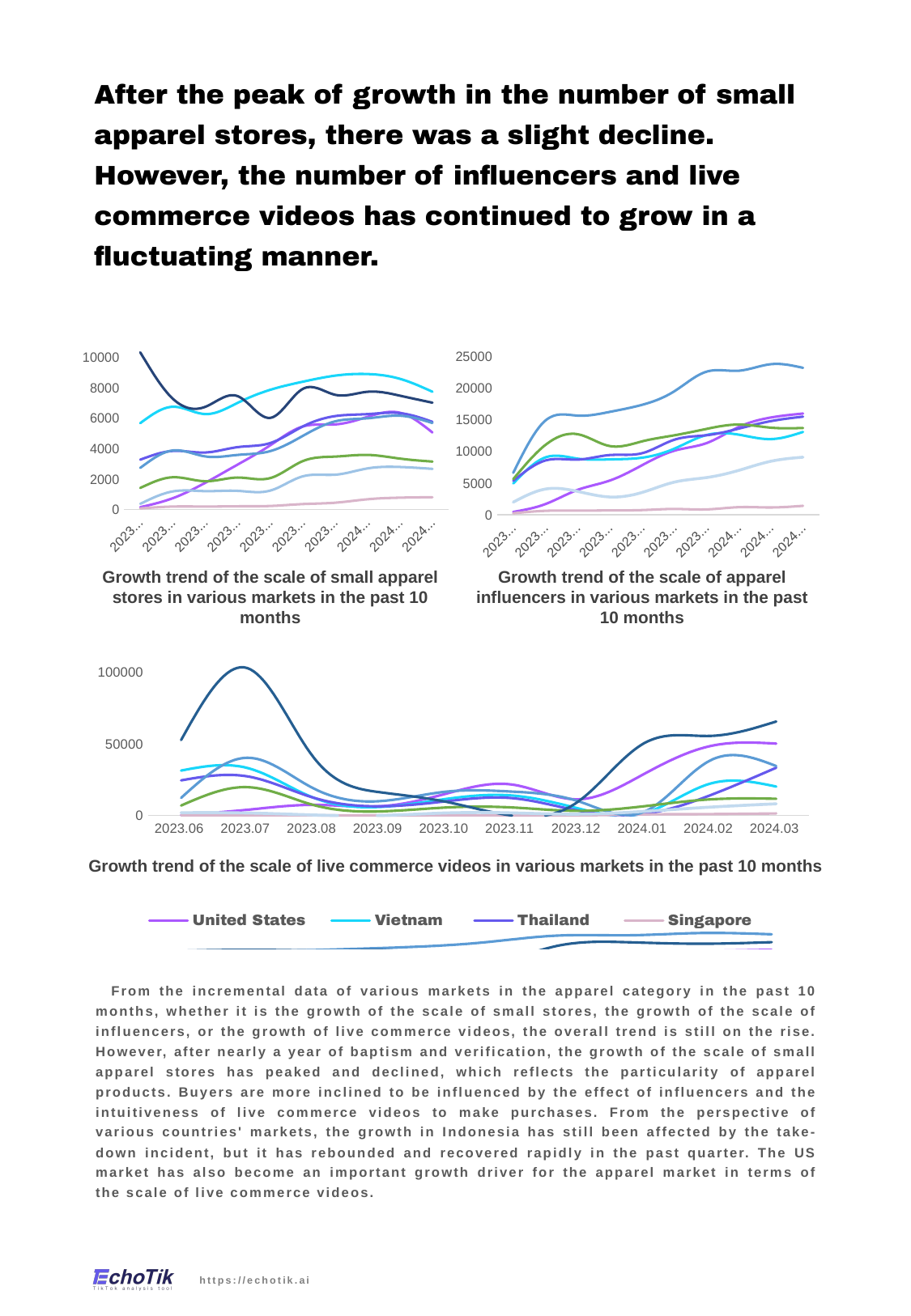

After the peak of growth in the number of small apparel stores, there was a slight decline.
However, the number of influencers and live commerce videos has continued to grow in a fluctuating manner.

### Chart

| Category | 美国 | 越南 | 泰国 | 新加坡 | 菲律宾 | 马来 | 印尼 | 英国 |
|---|---|---|---|---|---|---|---|---|
| 2023.06 | 155.0 | 5667.0 | 3268.0 | 73.0 | 2729.0 | 1413.0 | 10307.0 | 373.0 |
| 2023.07 | 742.0 | 6739.0 | 3839.0 | 195.0 | 3872.0 | 2115.0 | 7270.0 | 1187.0 |
| 2023.08 | 1751.0 | 6261.0 | 3739.0 | 196.0 | 3481.0 | 1855.0 | 6735.0 | 1206.0 |
| 2023.09 | 2948.0 | 6996.0 | 4091.0 | 213.0 | 3581.0 | 2096.0 | 7435.0 | 1224.0 |
| 2023.1 | 4207.0 | 7849.0 | 4359.0 | 233.0 | 3827.0 | 2060.0 | 6010.0 | 1240.0 |
| 2023.11 | 5441.0 | 8379.0 | 5441.0 | 358.0 | 4823.0 | 3169.0 | 7903.0 | 2173.0 |
| 2023.12 | 5581.0 | 8779.0 | 6127.0 | 446.0 | 5781.0 | 3470.0 | 7525.0 | 2282.0 |
| 2024.01 | 6077.0 | 8885.0 | 6258.0 | 673.0 | 5983.0 | 3581.0 | 7722.0 | 2696.0 |
| 2024.02 | 6347.0 | 8570.0 | 6322.0 | 778.0 | 6151.0 | 3338.0 | 7465.0 | 2789.0 |
| 2024.03 | 5053.0 | 7724.0 | 5751.0 | 808.0 | 5674.0 | 3144.0 | 7006.0 | 2666.0 |

### Chart

| Category | 美国 | 越南 | 泰国 | 新加坡 | 菲律宾 | 马来 | 印尼 | 英国 |
|---|---|---|---|---|---|---|---|---|
| 2023.06 | 472.0 | 4938.0 | 5359.0 | 254.0 | 6610.0 | 5623.0 | 14654.0 | 2006.0 |
| 2023.07 | 1703.0 | 9042.0 | 8554.0 | 641.0 | 14847.0 | 11007.0 | 15690.0 | 4060.0 |
| 2023.08 | 3932.0 | 8845.0 | 8693.0 | 665.0 | 15617.0 | 12694.0 | 15882.0 | 3693.0 |
| 2023.09 | 5402.0 | 8730.0 | 9413.0 | 704.0 | 16209.0 | 10825.0 | 15630.0 | 2816.0 |
| 2023.1 | 7808.0 | 8993.0 | 9697.0 | 755.0 | 17315.0 | 11567.0 | 14666.0 | 3527.0 |
| 2023.11 | 10087.0 | 10407.0 | 11821.0 | 933.0 | 19436.0 | 12518.0 | 9841.0 | 5148.0 |
| 2023.12 | 11289.0 | 12563.0 | 12532.0 | 862.0 | 22526.0 | 13529.0 | 17732.0 | 5868.0 |
| 2024.01 | 13826.0 | 12627.0 | 13569.0 | 1211.0 | 22677.0 | 14212.0 | 19441.0 | 6995.0 |
| 2024.02 | 15320.0 | 11925.0 | 14751.0 | 1168.0 | 23705.0 | 13723.0 | 18762.0 | 8432.0 |
| 2024.03 | 15945.0 | 13053.0 | 15454.0 | 1428.0 | 23133.0 | 13672.0 | 19474.0 | 9072.0 |
Growth trend of the scale of small apparel stores in various markets in the past 10 months
Growth trend of the scale of apparel influencers in various markets in the past 10 months

### Chart

| Category | 美国 | 越南 | 泰国 | 新加坡 | 菲律宾 | 马来 | 印尼 | 英国 |
|---|---|---|---|---|---|---|---|---|
| 2023.06 | 301.0 | 31323.0 | 24489.0 | 222.0 | 12269.0 | 6956.0 | 52567.0 | 1975.0 |
| 2023.07 | 3990.0 | 33150.0 | 27281.0 | 258.0 | 40217.0 | 19766.0 | 102738.0 | 1780.0 |
| 2023.08 | 7419.0 | 12452.0 | 12446.0 | 110.0 | 18945.0 | 7361.0 | 40683.0 | 397.0 |
| 2023.09 | 6408.0 | 5956.0 | 6415.0 | 43.0 | 10006.0 | 2848.0 | 16252.0 | 35.0 |
| 2023.1 | 15104.0 | 11489.0 | 9871.0 | 121.0 | 16581.0 | 5564.0 | 9625.0 | 1771.0 |
| 2023.11 | 21597.0 | 13951.0 | 12123.0 | 79.0 | 16673.0 | 5625.0 | 29.0 | 1830.0 |
| 2023.12 | 11281.0 | 5021.0 | 3463.0 | 78.0 | 10059.0 | 3258.0 | 9542.0 | 949.0 |
| 2024.01 | 28909.0 | 1648.0 | 1129.0 | 752.0 | 2538.0 | 6449.0 | 50311.0 | 2875.0 |
| 2024.02 | 48334.0 | 22192.0 | 14073.0 | 1005.0 | 38310.0 | 11244.0 | 55484.0 | 5839.0 |
| 2024.03 | 50091.0 | 20160.0 | 33295.0 | 1440.0 | 34448.0 | 11680.0 | 65526.0 | 8159.0 |
Growth trend of the scale of live commerce videos in various markets in the past 10 months

### Chart

| Category | United States | Vietnam  | Thailand | Singapore | Philippines | Malaysia | Indonesia | United Kingdom |
|---|---|---|---|---|---|---|---|---|
| 2023.06 | 472.0 | 4938.0 | 5359.0 | 254.0 | 6610.0 | 5623.0 | 14654.0 | 2006.0 |
| 2023.07 | 1703.0 | 9042.0 | 8554.0 | 641.0 | 14847.0 | 11007.0 | 15690.0 | 4060.0 |
| 2023.08 | 3932.0 | 8845.0 | 8693.0 | 665.0 | 15617.0 | 12694.0 | 15882.0 | 3693.0 |
| 2023.09 | 5402.0 | 8730.0 | 9413.0 | 704.0 | 16209.0 | 10825.0 | 15630.0 | 2816.0 |
| 2023.1 | 7808.0 | 8993.0 | 9697.0 | 755.0 | 17315.0 | 11567.0 | 14666.0 | 3527.0 |
| 2023.11 | 10087.0 | 10407.0 | 11821.0 | 933.0 | 19436.0 | 12518.0 | 9841.0 | 5148.0 |
| 2023.12 | 11289.0 | 12563.0 | 12532.0 | 862.0 | 22526.0 | 13529.0 | 17732.0 | 5868.0 |
| 2024.01 | 13826.0 | 12627.0 | 13569.0 | 1211.0 | 22677.0 | 14212.0 | 19441.0 | 6995.0 |
| 2024.02 | 15320.0 | 11925.0 | 14751.0 | 1168.0 | 23705.0 | 13723.0 | 18762.0 | 8432.0 |
| 2024.03 | 15945.0 | 13053.0 | 15454.0 | 1428.0 | 23133.0 | 13672.0 | 19474.0 | 9072.0 |
  From the incremental data of various markets in the apparel category in the past 10 months, whether it is the growth of the scale of small stores, the growth of the scale of influencers, or the growth of live commerce videos, the overall trend is still on the rise. However, after nearly a year of baptism and verification, the growth of the scale of small apparel stores has peaked and declined, which reflects the particularity of apparel products. Buyers are more inclined to be influenced by the effect of influencers and the intuitiveness of live commerce videos to make purchases. From the perspective of various countries' markets, the growth in Indonesia has still been affected by the take-down incident, but it has rebounded and recovered rapidly in the past quarter. The US market has also become an important growth driver for the apparel market in terms of the scale of live commerce videos.